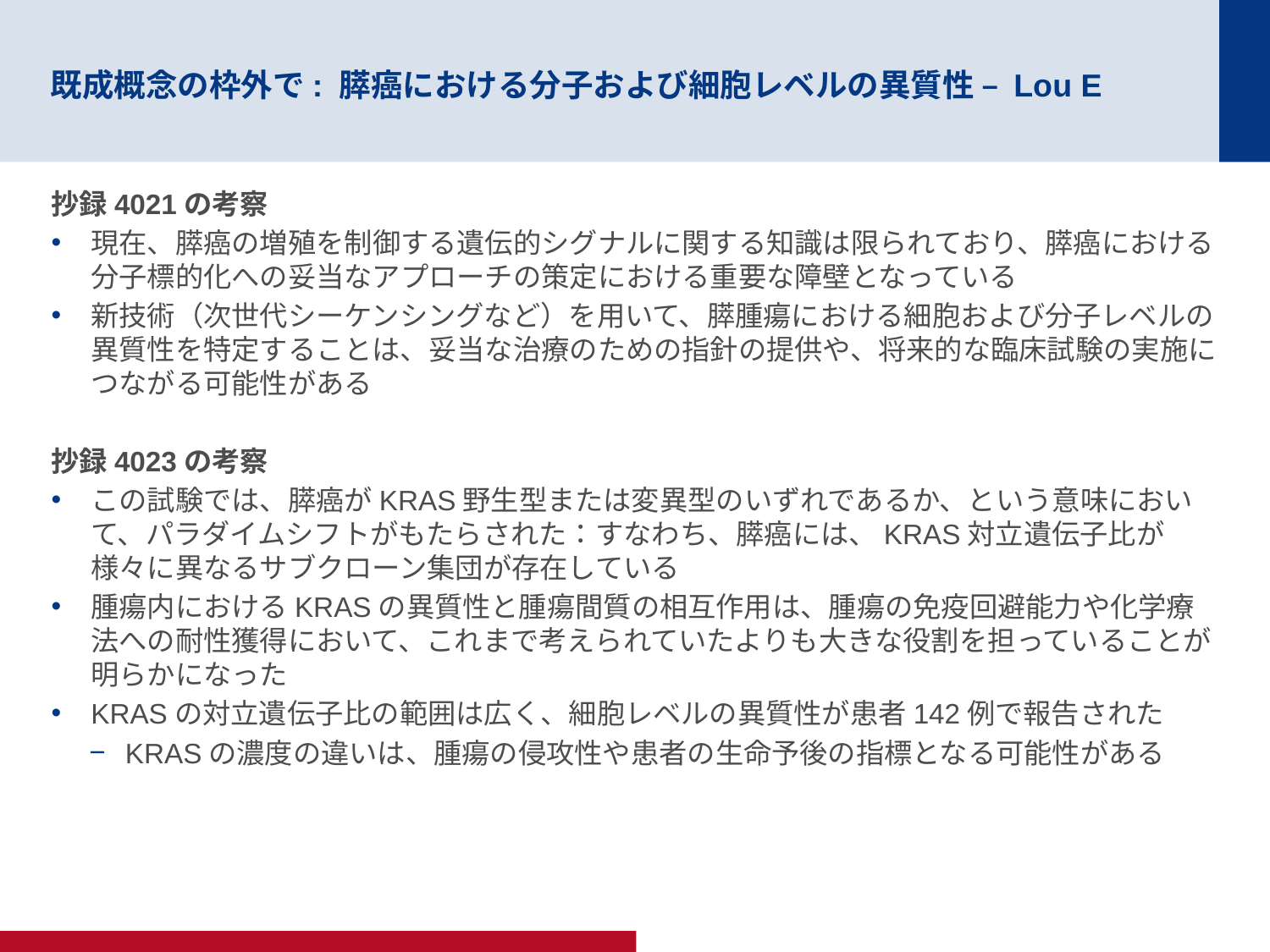

# 既成概念の枠外で: 膵癌における分子および細胞レベルの異質性 – Lou E
抄録4021の考察
現在、膵癌の増殖を制御する遺伝的シグナルに関する知識は限られており、膵癌における分子標的化への妥当なアプローチの策定における重要な障壁となっている
新技術（次世代シーケンシングなど）を用いて、膵腫瘍における細胞および分子レベルの異質性を特定することは、妥当な治療のための指針の提供や、将来的な臨床試験の実施につながる可能性がある

抄録4023の考察
この試験では、膵癌がKRAS野生型または変異型のいずれであるか、という意味において、パラダイムシフトがもたらされた：すなわち、膵癌には、KRAS対立遺伝子比が様々に異なるサブクローン集団が存在している
腫瘍内におけるKRASの異質性と腫瘍間質の相互作用は、腫瘍の免疫回避能力や化学療法への耐性獲得において、これまで考えられていたよりも大きな役割を担っていることが明らかになった
KRASの対立遺伝子比の範囲は広く、細胞レベルの異質性が患者142例で報告された
KRASの濃度の違いは、腫瘍の侵攻性や患者の生命予後の指標となる可能性がある